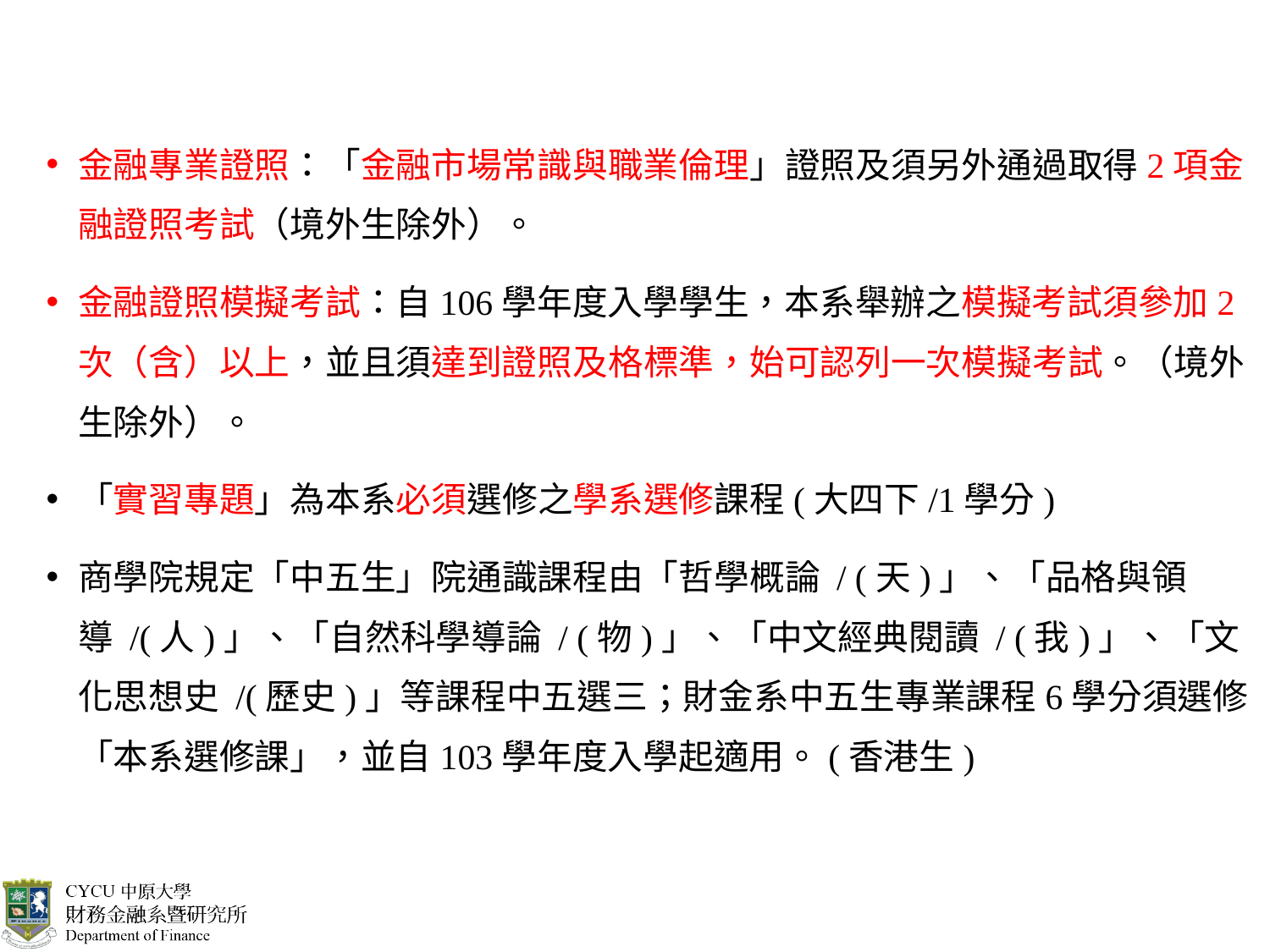

金融專業證照：「金融市場常識與職業倫理」證照及須另外通過取得2項金融證照考試（境外生除外）。
金融證照模擬考試：自106學年度入學學生，本系舉辦之模擬考試須參加2次（含）以上，並且須達到證照及格標準，始可認列一次模擬考試。（境外生除外）。
「實習專題」為本系必須選修之學系選修課程(大四下/1學分)
商學院規定「中五生」院通識課程由「哲學概論 / (天)」、「品格與領導 /(人)」、「自然科學導論 / (物)」、「中文經典閱讀 / (我)」、「文化思想史 /(歷史)」等課程中五選三；財金系中五生專業課程6學分須選修「本系選修課」，並自103學年度入學起適用。(香港生)